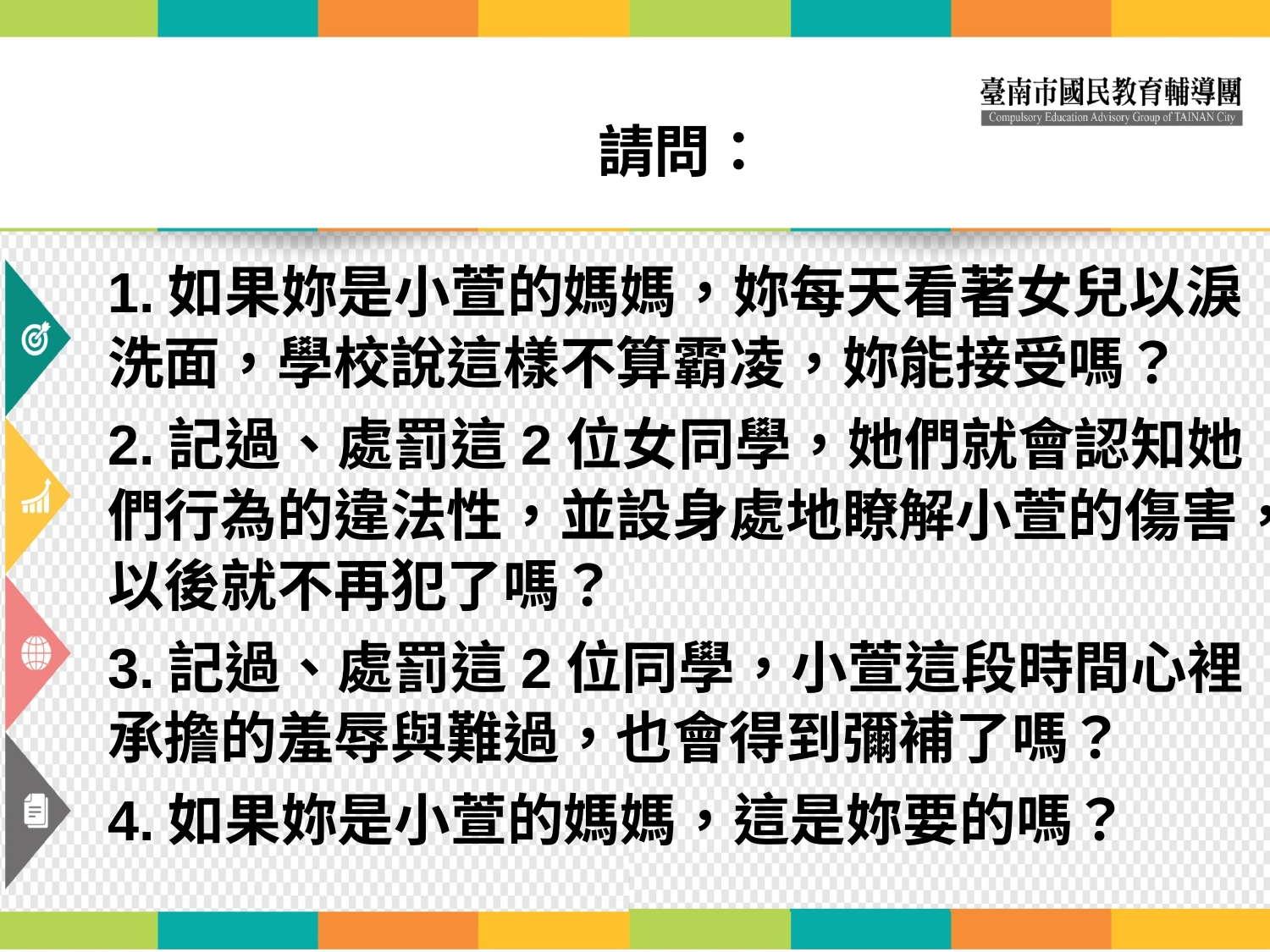

請問：

1.如果妳是小萱的媽媽，妳每天看著女兒以淚洗面，學校說這樣不算霸凌，妳能接受嗎？
2.記過、處罰這2位女同學，她們就會認知她們行為的違法性，並設身處地瞭解小萱的傷害，以後就不再犯了嗎？
3.記過、處罰這2位同學，小萱這段時間心裡承擔的羞辱與難過，也會得到彌補了嗎？
4.如果妳是小萱的媽媽，這是妳要的嗎？